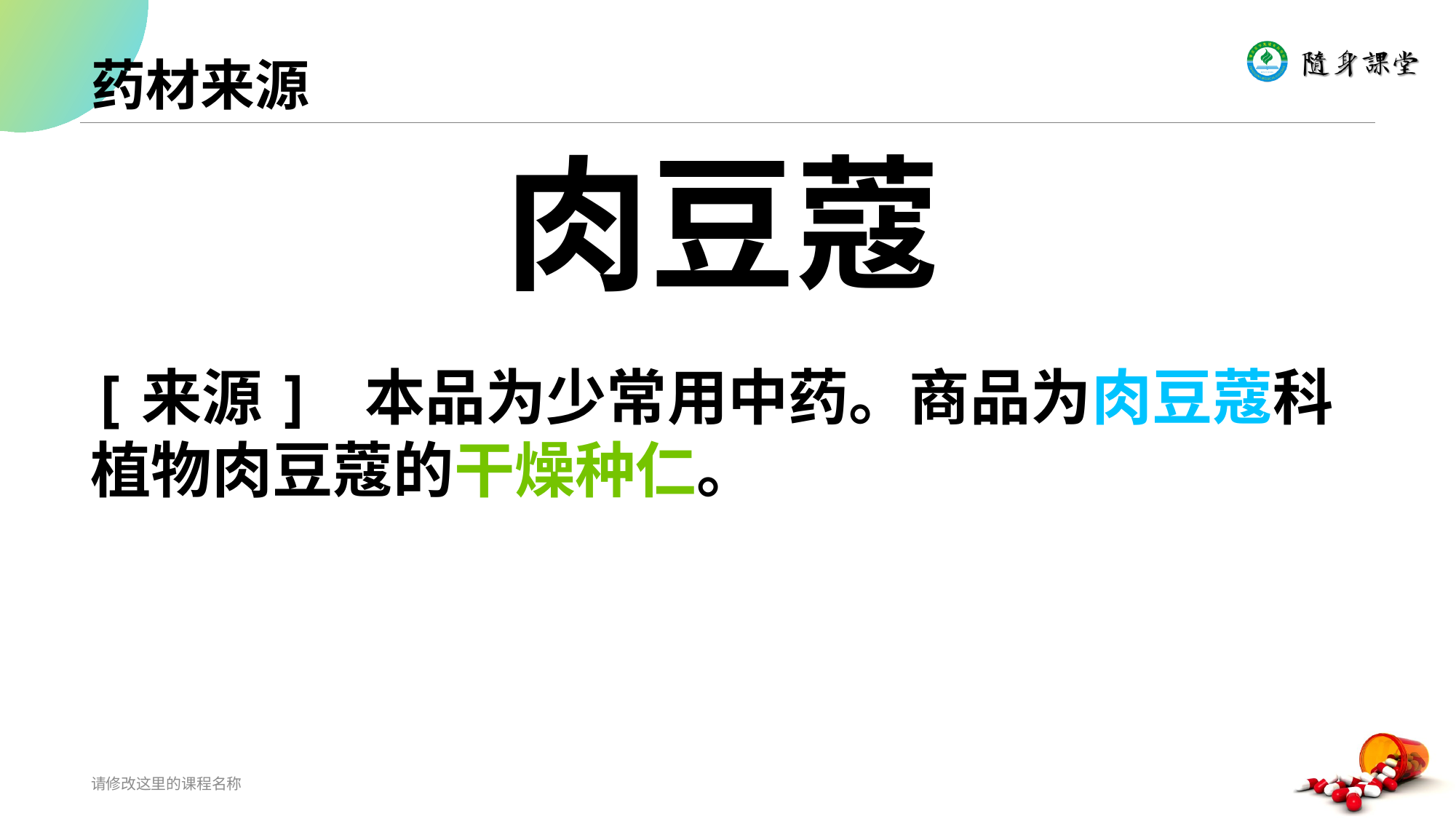

# 药材来源
 肉豆蔻

[来源] 本品为少常用中药。商品为肉豆蔻科植物肉豆蔻的干燥种仁。
请修改这里的课程名称
4